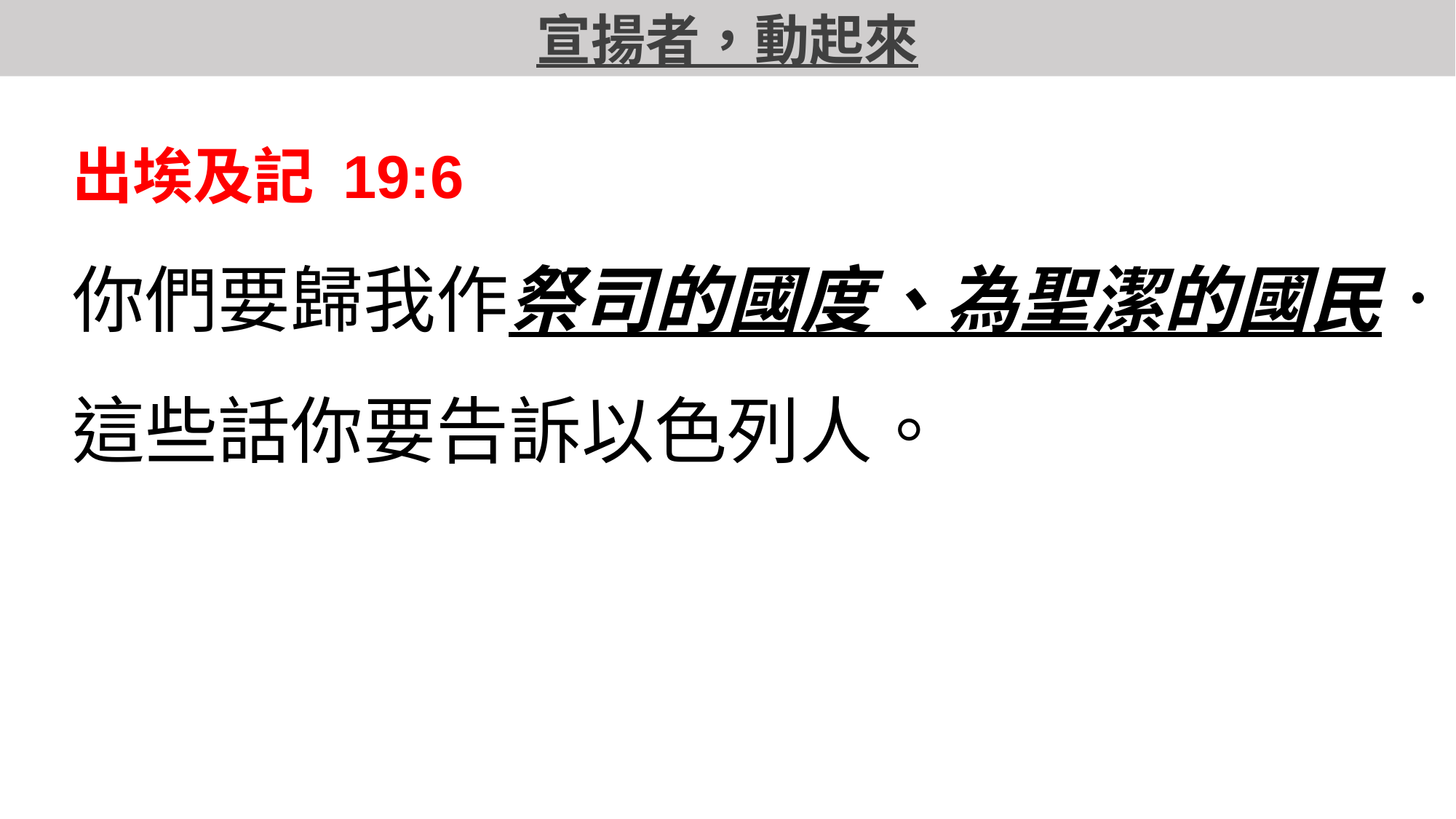

宣揚者，動起來
出埃及記 19:6
你們要歸我作祭司的國度、為聖潔的國民．這些話你要告訴以色列人。